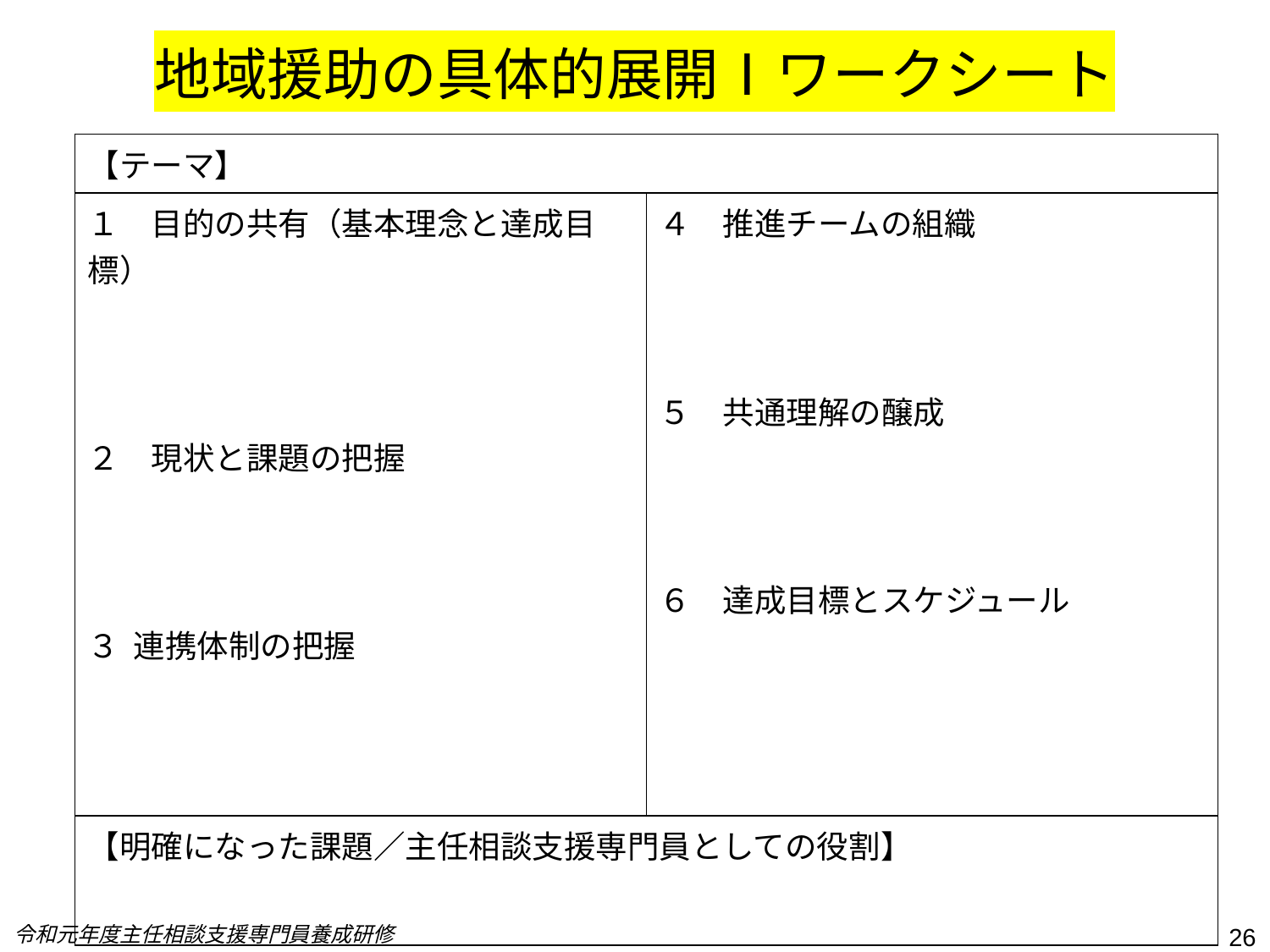

# 地域援助の具体的展開Ⅰワークシート
| 【テーマ】 |  |
| --- | --- |
| １　目的の共有（基本理念と達成目標） ２　現状と課題の把握 ３ 連携体制の把握 | ４　推進チームの組織 ５　共通理解の醸成 ６　達成目標とスケジュール |
| 【明確になった課題／主任相談支援専門員としての役割】 |  |
令和元年度主任相談支援専門員養成研修
26